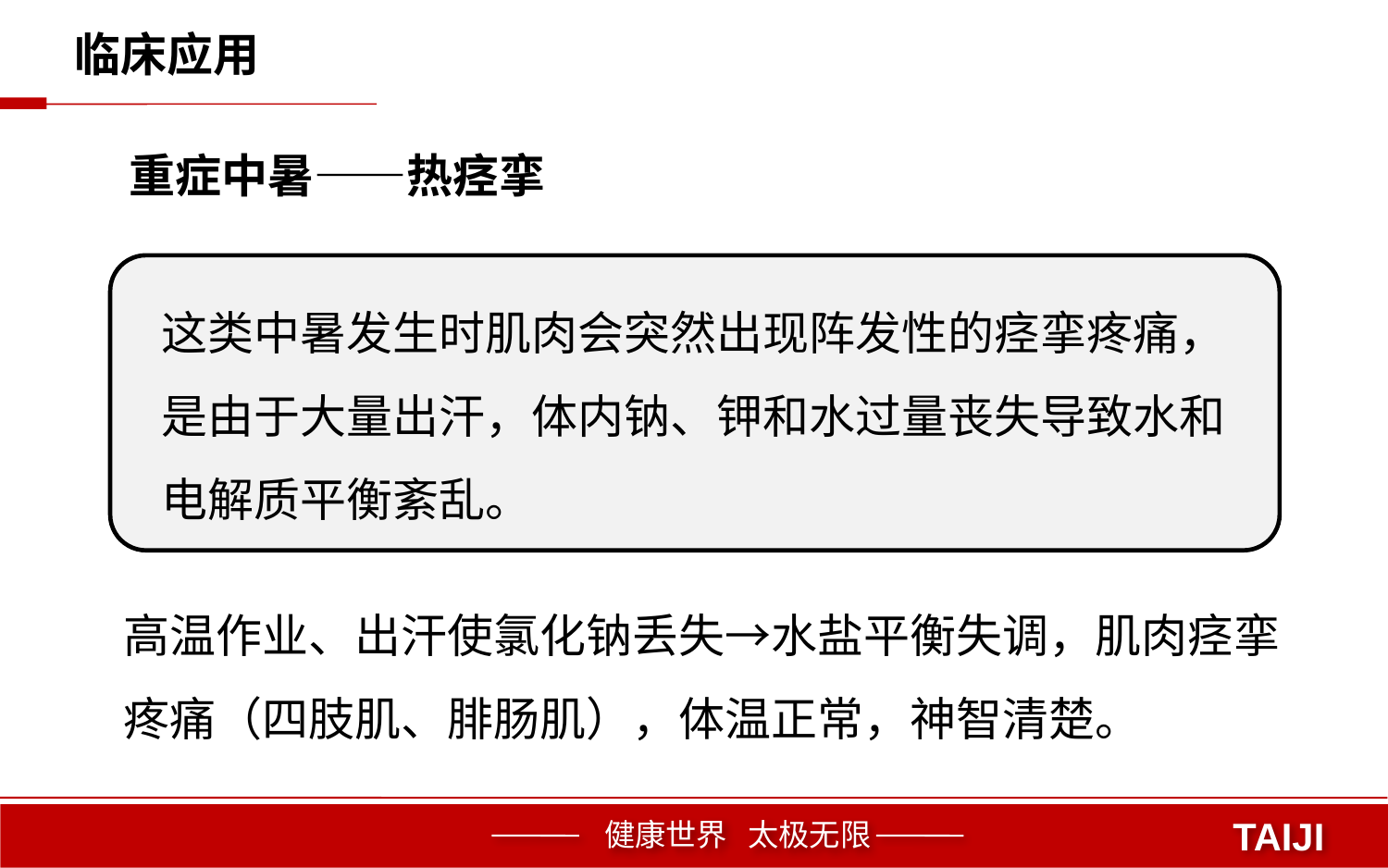

临床应用
重症中暑——热痉挛

这类中暑发生时肌肉会突然出现阵发性的痉挛疼痛，是由于大量出汗，体内钠、钾和水过量丧失导致水和电解质平衡紊乱。
高温作业、出汗使氯化钠丢失→水盐平衡失调，肌肉痉挛疼痛（四肢肌、腓肠肌），体温正常，神智清楚。